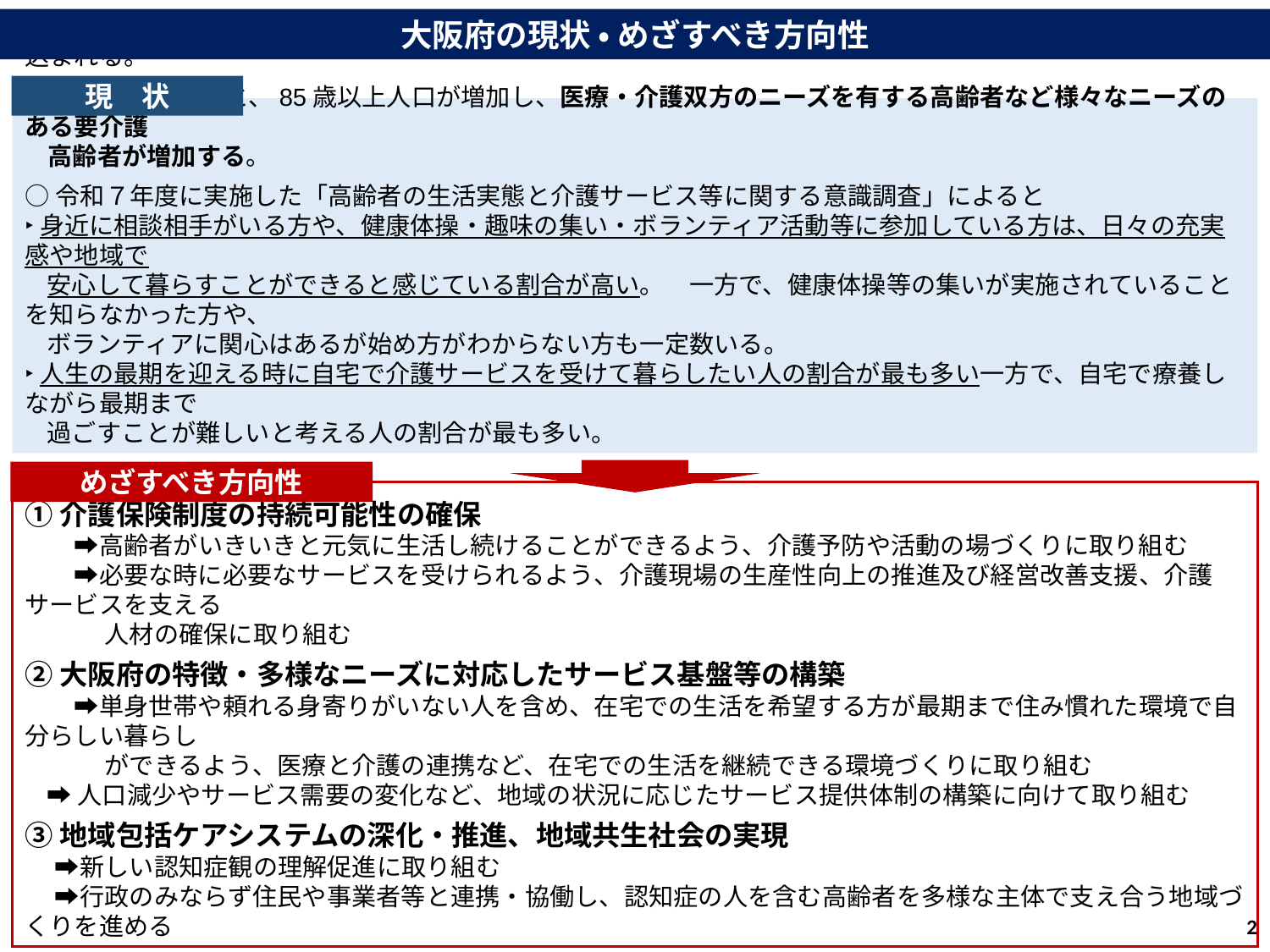

大阪府の現状 ・ めざすべき方向性
現　状
○大阪府は、単身高齢者世帯率が高く、要介護認定率や、第一号被保険者１人あたりの給付費が高いのが特徴。

○高齢化の進展に伴い、今後も、高齢単身世帯の割合、要介護・要支援認定者、認知症高齢者の増加などが見込まれる。

○2040年を見通すと、85歳以上人口が増加し、医療・介護双方のニーズを有する高齢者など様々なニーズのある要介護
   高齢者が増加する。

○令和７年度に実施した「高齢者の生活実態と介護サービス等に関する意識調査」によると
‣身近に相談相手がいる方や、健康体操・趣味の集い・ボランティア活動等に参加している方は、日々の充実感や地域で
   安心して暮らすことができると感じている割合が高い。　一方で、健康体操等の集いが実施されていることを知らなかった方や、
   ボランティアに関心はあるが始め方がわからない方も一定数いる。
‣人生の最期を迎える時に自宅で介護サービスを受けて暮らしたい人の割合が最も多い一方で、自宅で療養しながら最期まで
   過ごすことが難しいと考える人の割合が最も多い。

めざすべき方向性
　2040年を見据えて高齢者が可能な限り住み慣れた地域で、自分らしい暮らしを人生の最期まで続けることができる社会の実現

＜重点方針＞
①介護保険制度の持続可能性の確保
　　➡高齢者がいきいきと元気に生活し続けることができるよう、介護予防や活動の場づくりに取り組む
　　➡必要な時に必要なサービスを受けられるよう、介護現場の生産性向上の推進及び経営改善支援、介護サービスを支える
　　　 人材の確保に取り組む

②大阪府の特徴・多様なニーズに対応したサービス基盤等の構築
　　➡単身世帯や頼れる身寄りがいない人を含め、在宅での生活を希望する方が最期まで住み慣れた環境で自分らしい暮らし
　　　 ができるよう、医療と介護の連携など、在宅での生活を継続できる環境づくりに取り組む
    ➡人口減少やサービス需要の変化など、地域の状況に応じたサービス提供体制の構築に向けて取り組む

③地域包括ケアシステムの深化・推進、地域共生社会の実現
　 ➡新しい認知症観の理解促進に取り組む
　 ➡行政のみならず住民や事業者等と連携・協働し、認知症の人を含む高齢者を多様な主体で支え合う地域づくりを進める
2